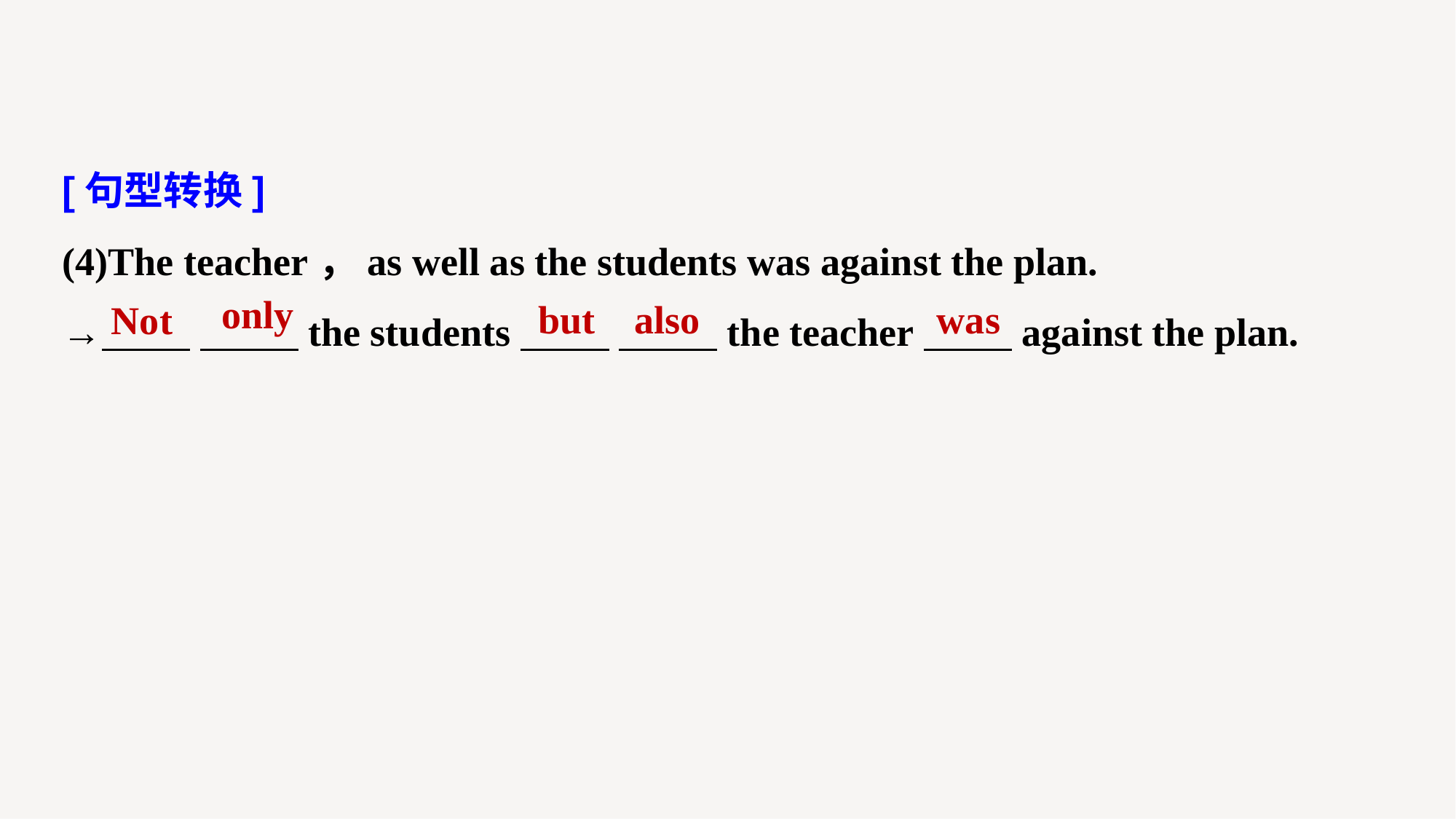

[句型转换]
(4)The teacher，as well as the students was against the plan.
→                     the students                      the teacher           against the plan.
only
was
but
also
Not